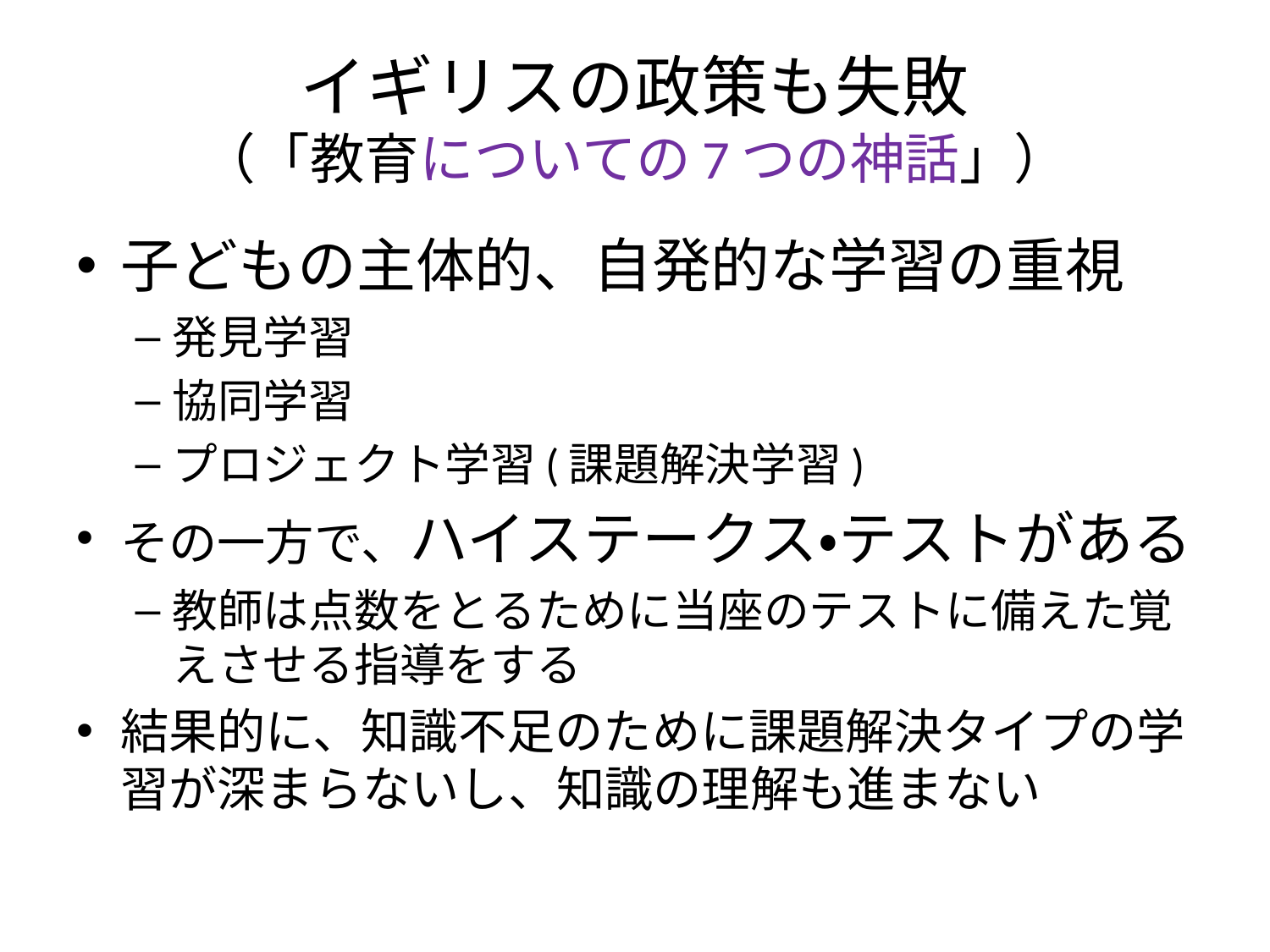

# イギリスの政策も失敗 （「教育についての7つの神話」）
子どもの主体的、自発的な学習の重視
発見学習
協同学習
プロジェクト学習(課題解決学習)
その一方で、ハイステークス・テストがある
教師は点数をとるために当座のテストに備えた覚えさせる指導をする
結果的に、知識不足のために課題解決タイプの学習が深まらないし、知識の理解も進まない